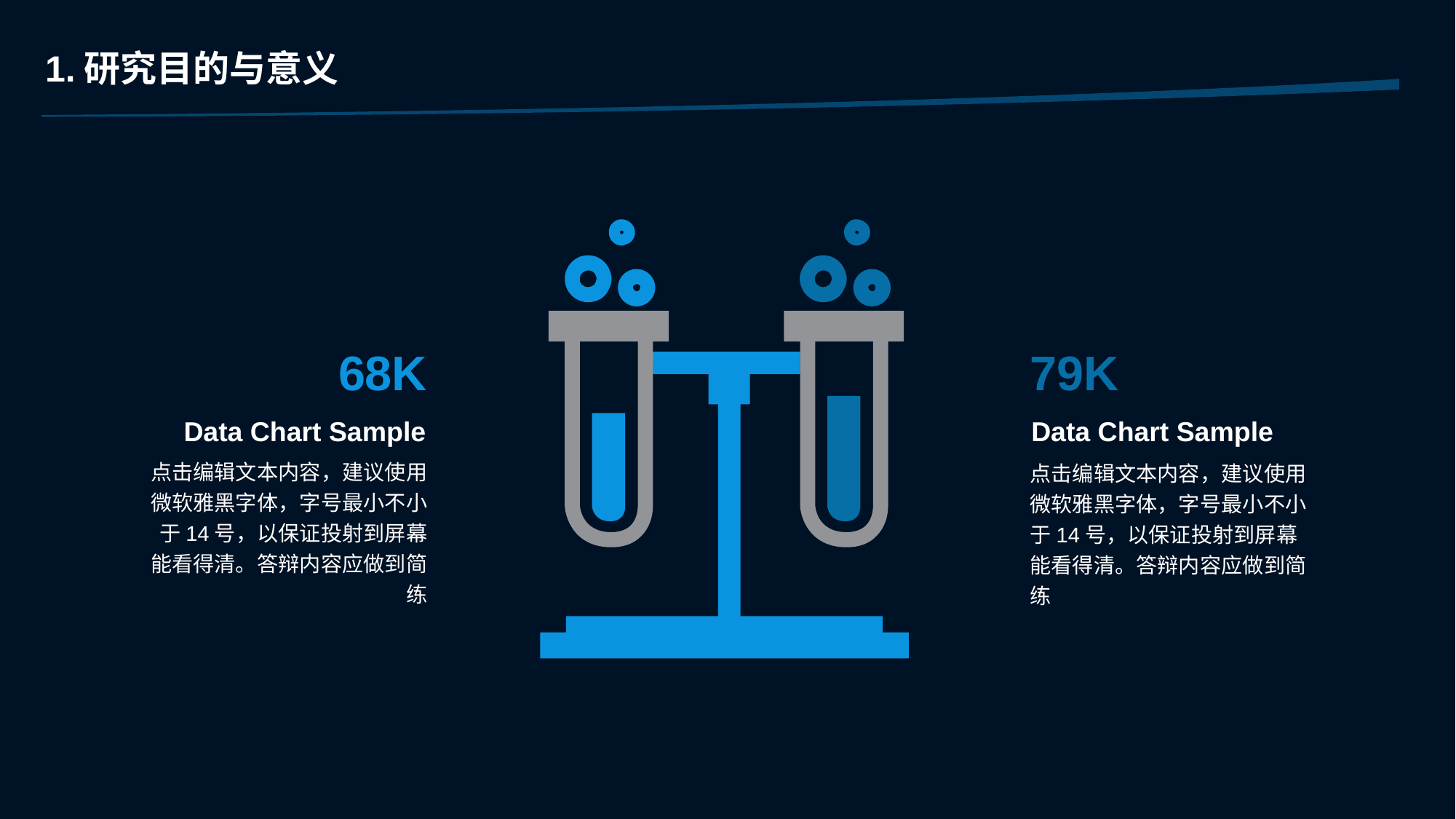

1.研究目的与意义

68K
Data Chart Sample
点击编辑文本内容，建议使用微软雅黑字体，字号最小不小于14号，以保证投射到屏幕能看得清。答辩内容应做到简练
79K
Data Chart Sample
点击编辑文本内容，建议使用微软雅黑字体，字号最小不小于14号，以保证投射到屏幕能看得清。答辩内容应做到简练